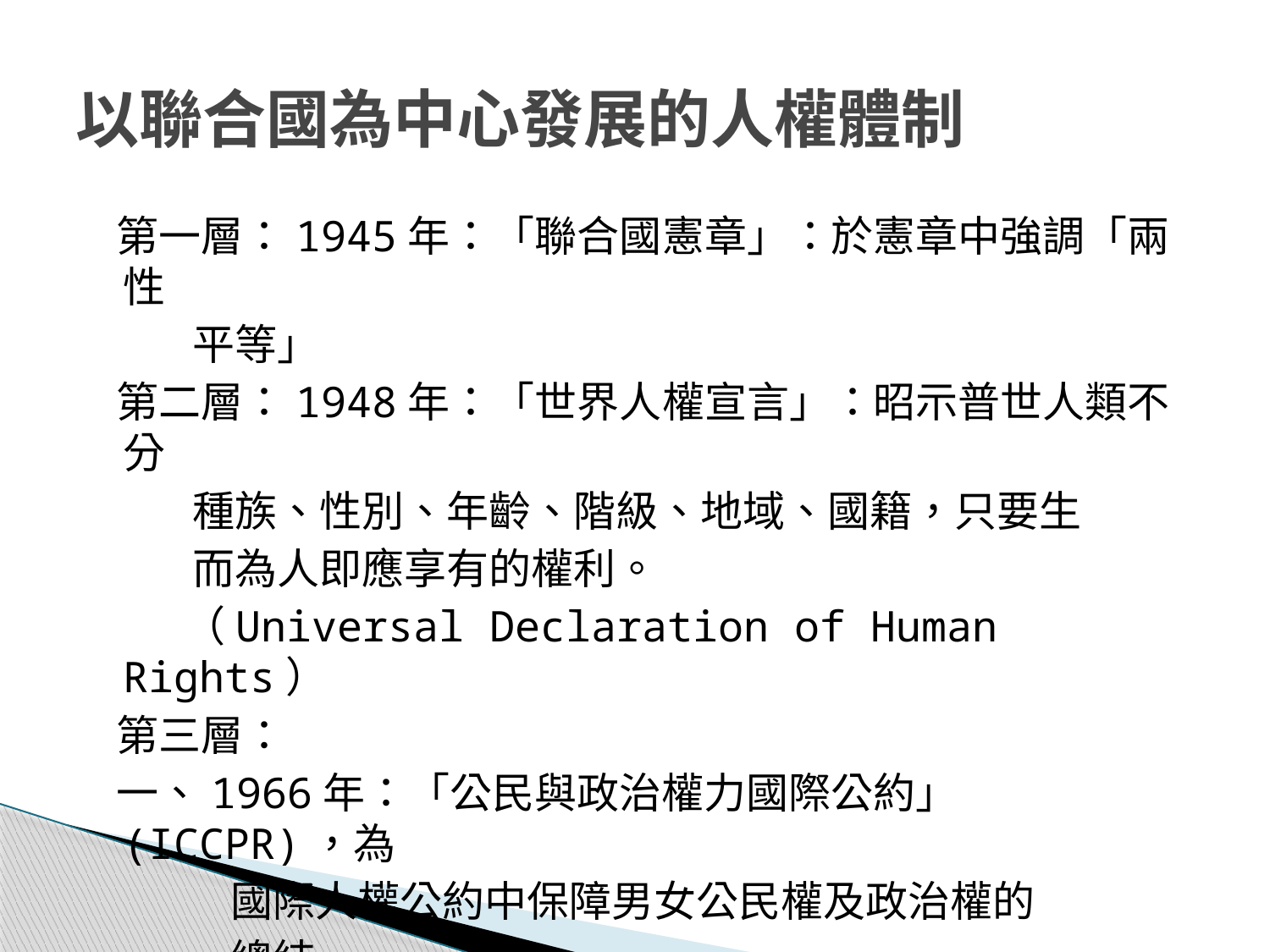

# 以聯合國為中心發展的人權體制

  第一層：1945年：「聯合國憲章」：於憲章中強調「兩性
          平等」
  第二層：1948年：「世界人權宣言」：昭示普世人類不分
          種族、性別、年齡、階級、地域、國籍，只要生
          而為人即應享有的權利。
         （Universal Declaration of Human Rights）
  第三層：
  一、1966年：「公民與政治權力國際公約」(ICCPR)，為
              國際人權公約中保障男女公民權及政治權的
              總結。
  二、1966年：「經濟社會與文化權利公約」(ICESCR)